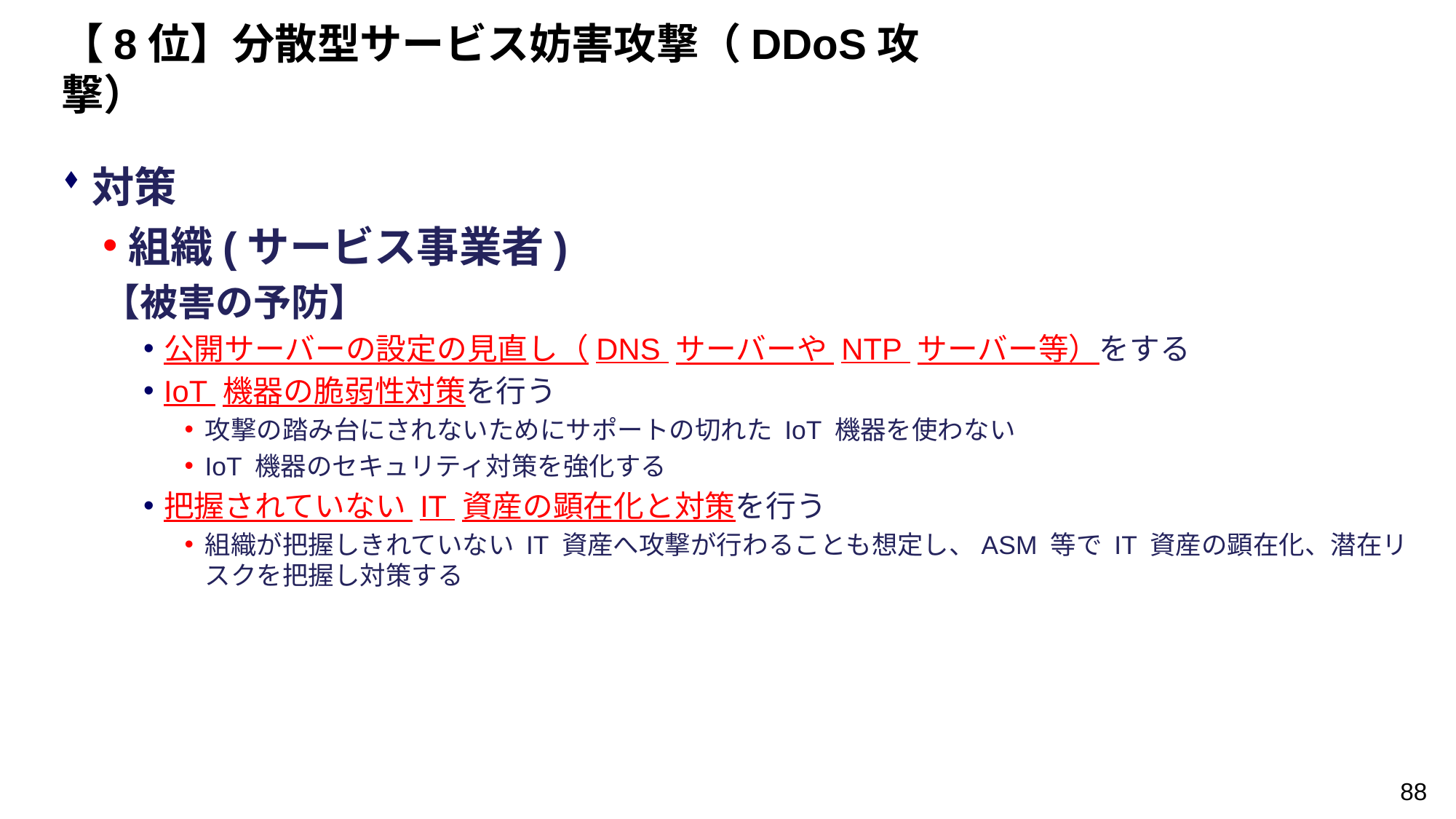

【8位】分散型サービス妨害攻撃（DDoS攻撃）
対策
組織(サービス事業者)
【被害の予防】
公開サーバーの設定の見直し（DNS サーバーや NTP サーバー等）をする
IoT 機器の脆弱性対策を行う
攻撃の踏み台にされないためにサポートの切れた IoT 機器を使わない
IoT 機器のセキュリティ対策を強化する
把握されていない IT 資産の顕在化と対策を行う
組織が把握しきれていない IT 資産へ攻撃が行わることも想定し、ASM 等で IT 資産の顕在化、潜在リスクを把握し対策する
88